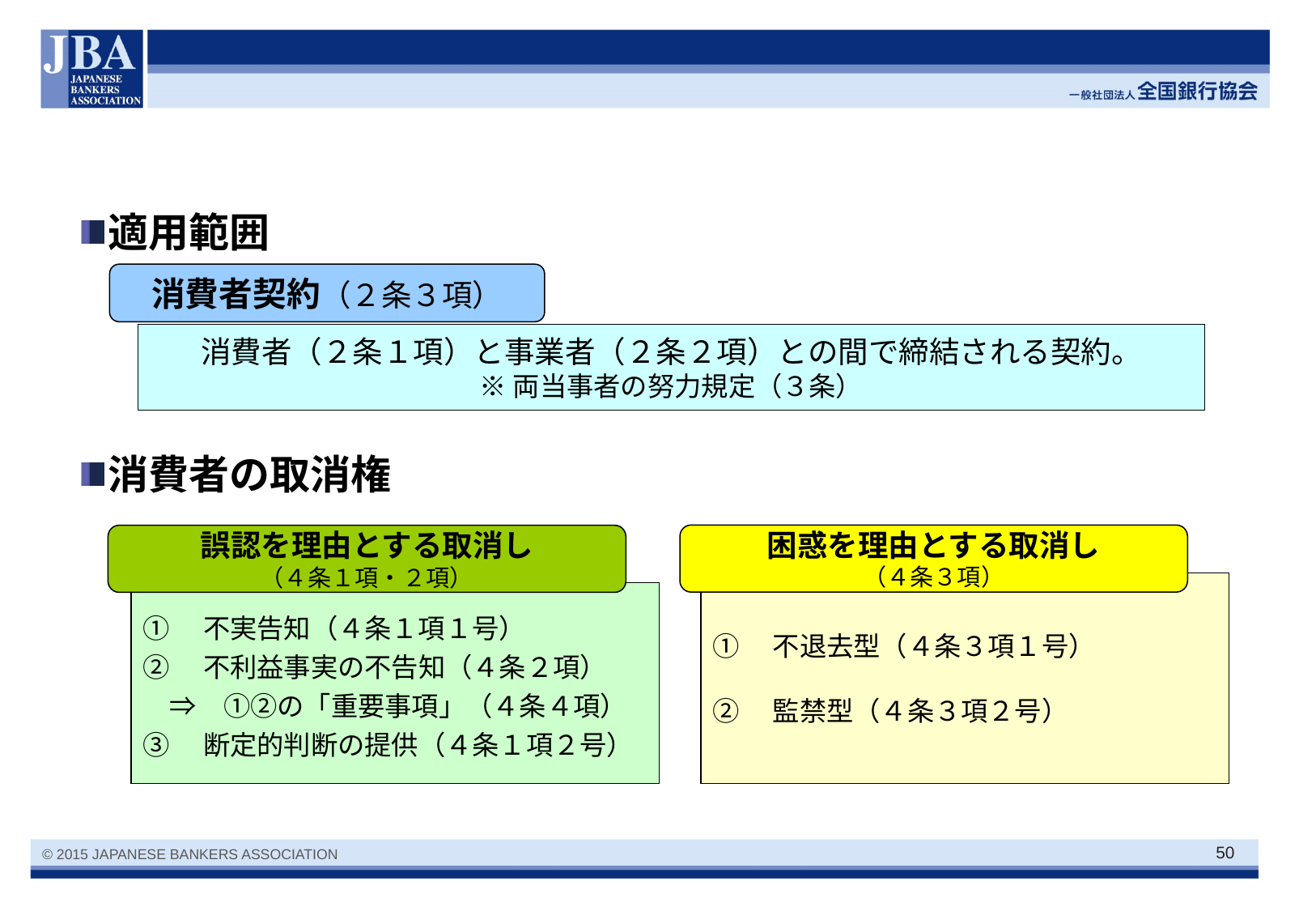

#
適用範囲

消費者の取消権

消費者契約（２条３項）
消費者（２条１項）と事業者（２条２項）との間で締結される契約。
※両当事者の努力規定（３条）
困惑を理由とする取消し
（４条３項）
誤認を理由とする取消し
（４条１項・２項）
①　不退去型（４条３項１号）

②　監禁型（４条３項２号）
①　不実告知（４条１項１号）
②　不利益事実の不告知（４条２項）
　⇒　①②の「重要事項」（４条４項）
③　断定的判断の提供（４条１項２号）